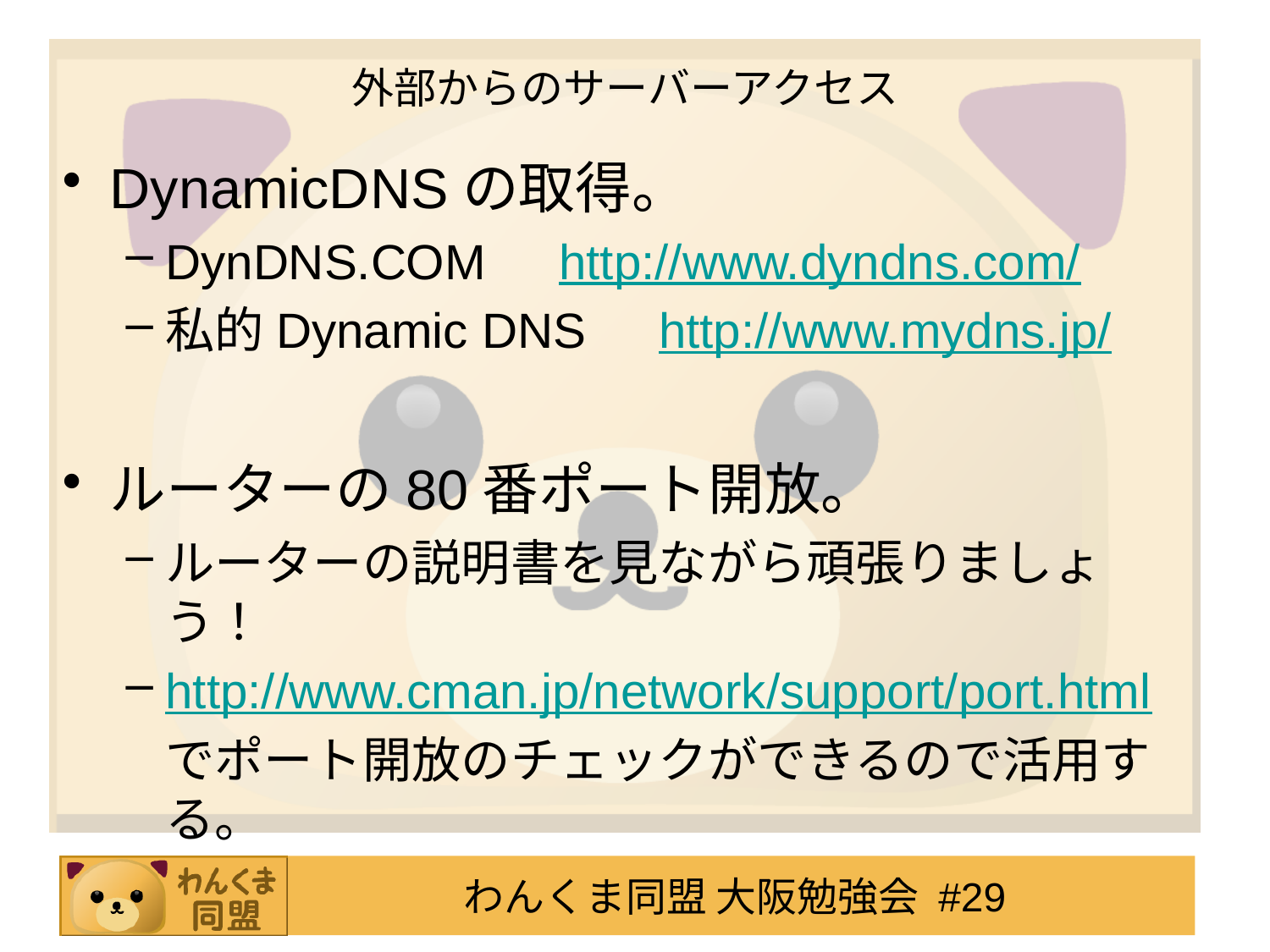

# 外部からのサーバーアクセス
DynamicDNSの取得。
DynDNS.COM　http://www.dyndns.com/
私的Dynamic DNS　http://www.mydns.jp/

ルーターの80番ポート開放。
ルーターの説明書を見ながら頑張りましょう！
http://www.cman.jp/network/support/port.html
	でポート開放のチェックができるので活用する。